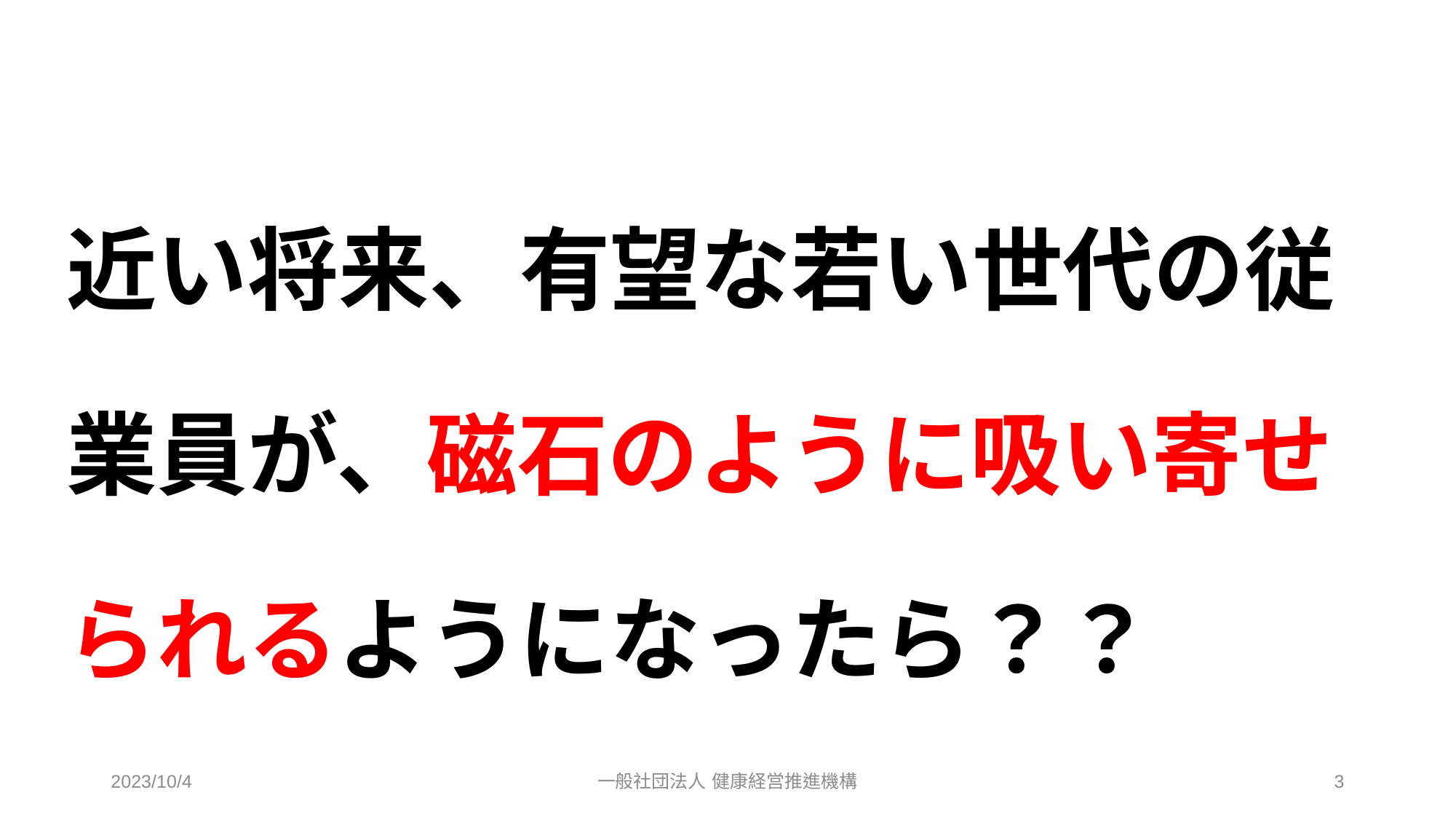

#
近い将来、有望な若い世代の従業員が、磁石のように吸い寄せられるようになったら？？
2023/10/4
一般社団法人 健康経営推進機構
3